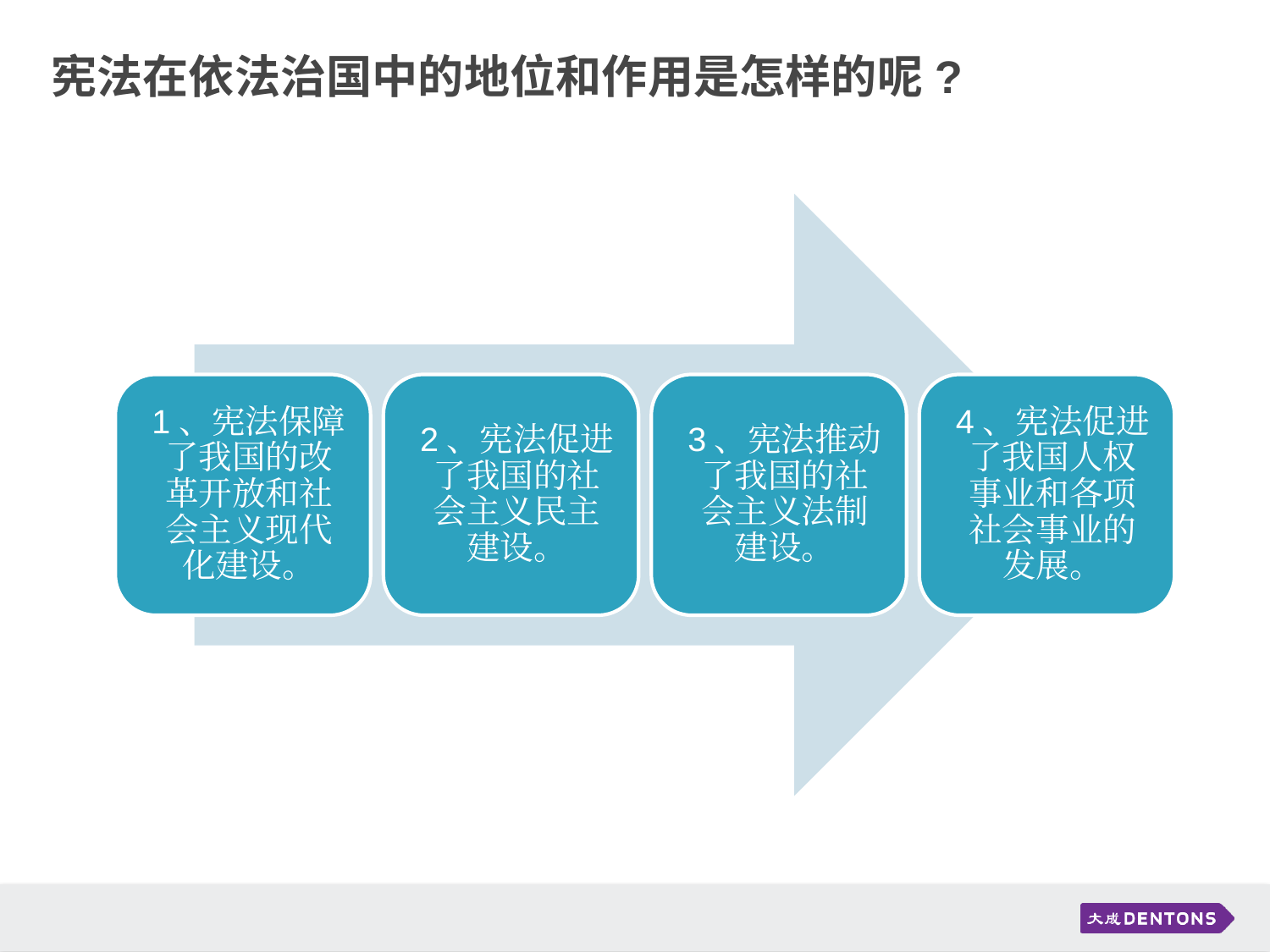

# 宪法在依法治国中的地位和作用是怎样的呢?
1、宪法保障了我国的改革开放和社会主义现代化建设。
2、宪法促进了我国的社会主义民主建设。
3、宪法推动了我国的社会主义法制建设。
4、宪法促进了我国人权事业和各项社会事业的发展。